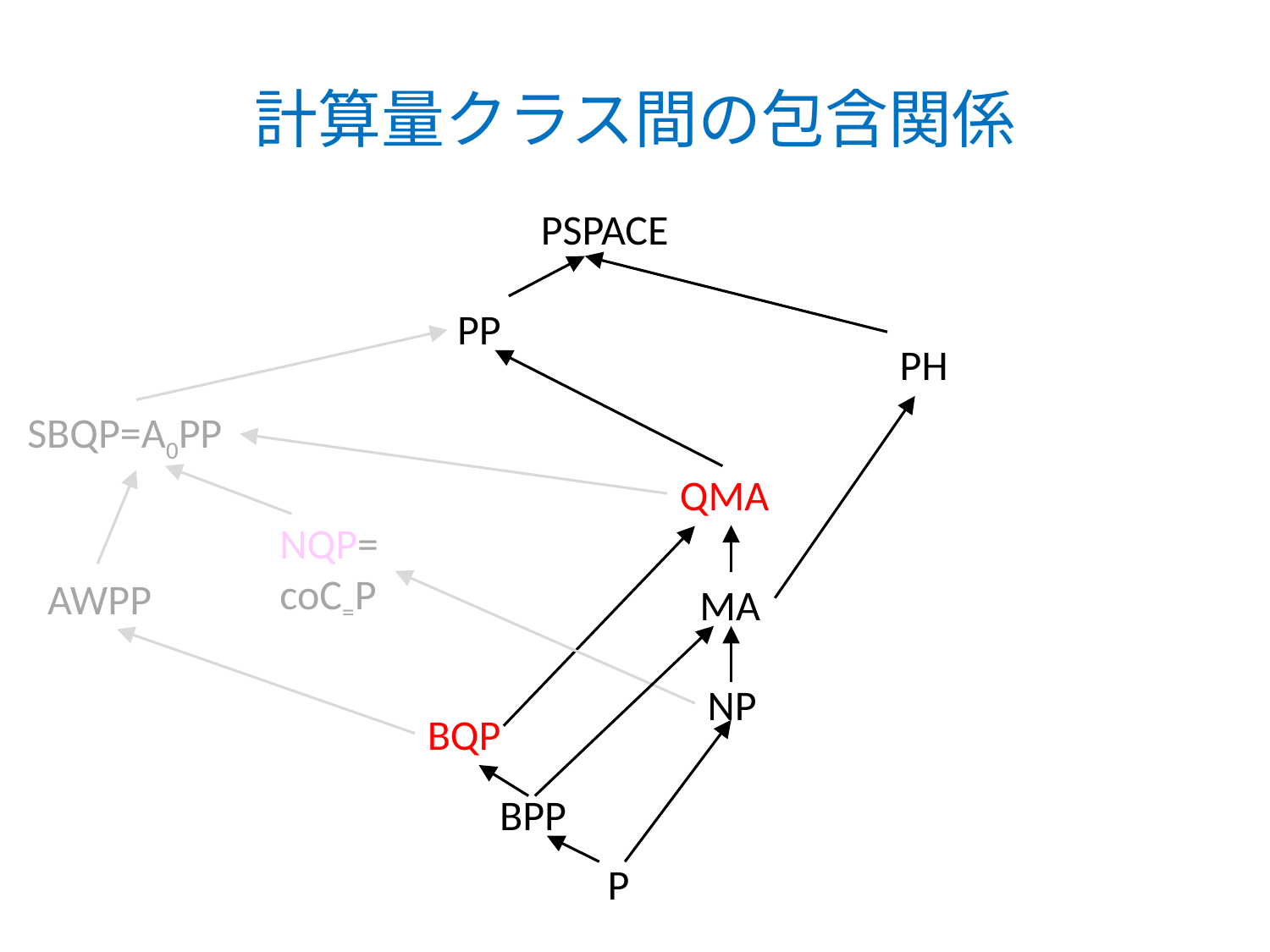

# 計算量クラス間の包含関係
PSPACE
PP
PH
SBQP=A0PP
QMA
NQP=coC=P
AWPP
MA
NP
BQP
BPP
P